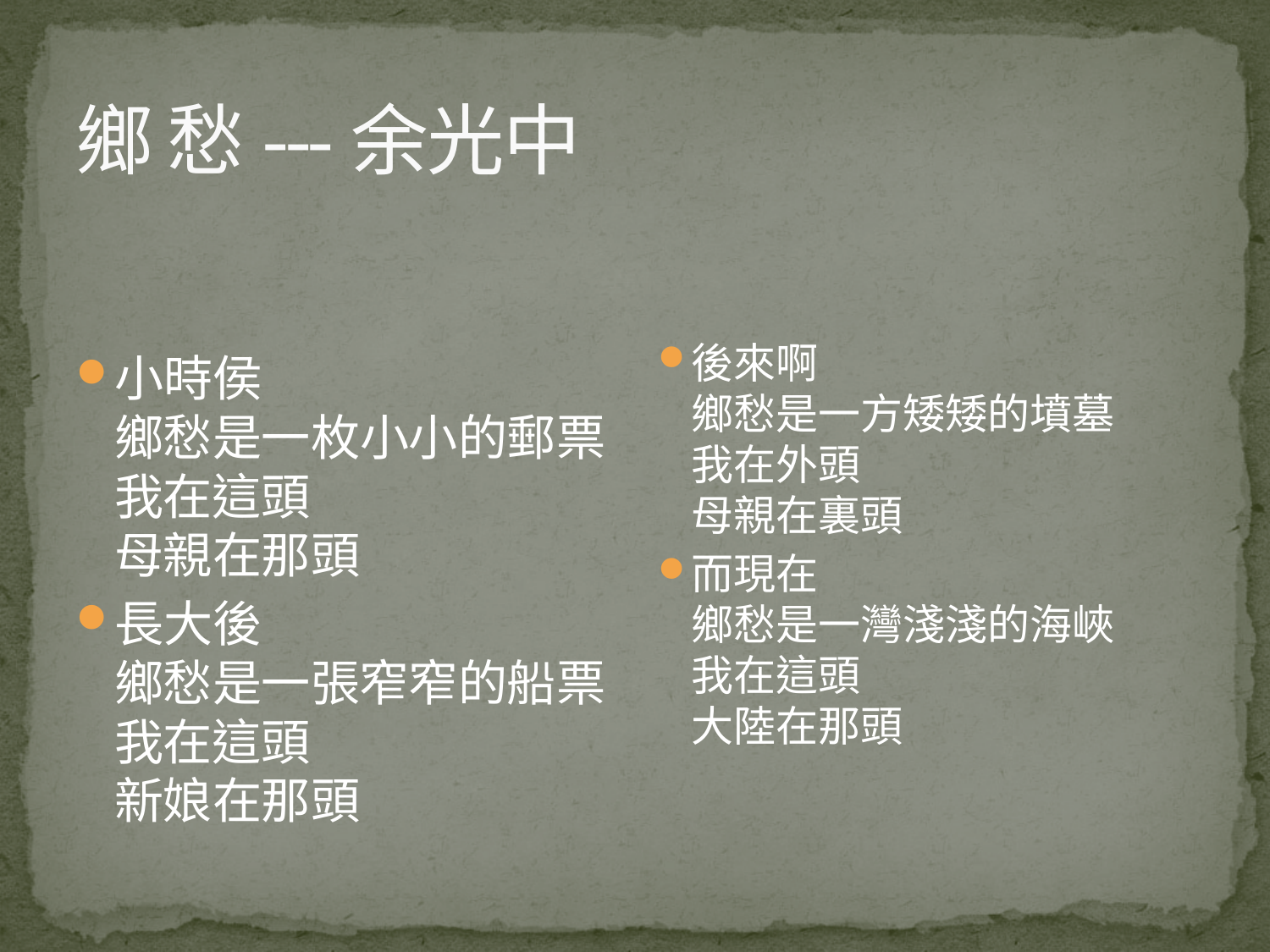

# 鄉 愁---余光中

小時侯
鄉愁是一枚小小的郵票
我在這頭
母親在那頭
長大後
鄉愁是一張窄窄的船票
我在這頭
新娘在那頭

後來啊
鄉愁是一方矮矮的墳墓
我在外頭
母親在裏頭
而現在
鄉愁是一灣淺淺的海峽
我在這頭
大陸在那頭